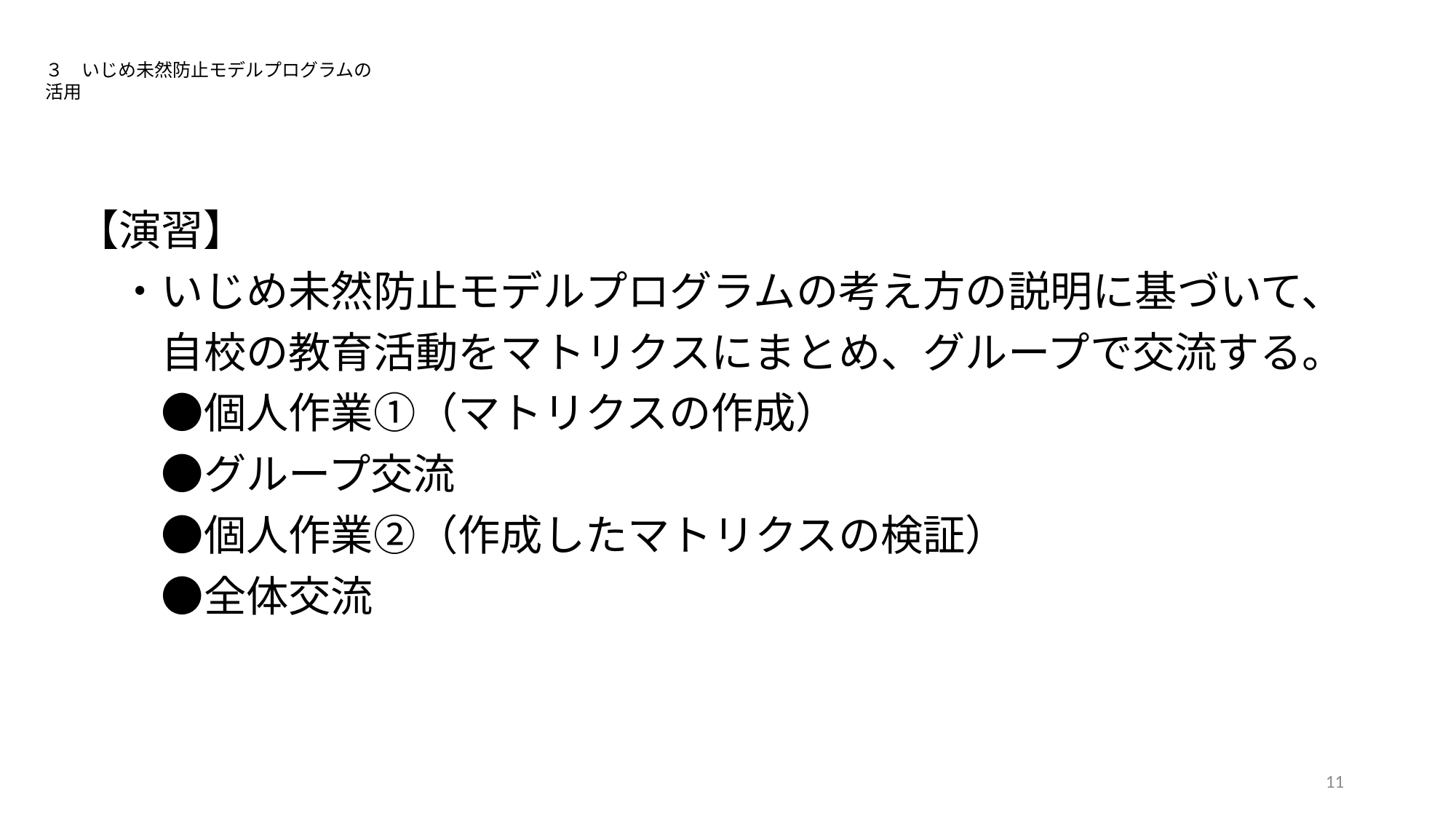

３　いじめ未然防止モデルプログラムの活用
【演習】
　・いじめ未然防止モデルプログラムの考え方の説明に基づいて、
　　自校の教育活動をマトリクスにまとめ、グループで交流する。
　　●個人作業①（マトリクスの作成）
　　●グループ交流
　　●個人作業②（作成したマトリクスの検証）
　　●全体交流
11